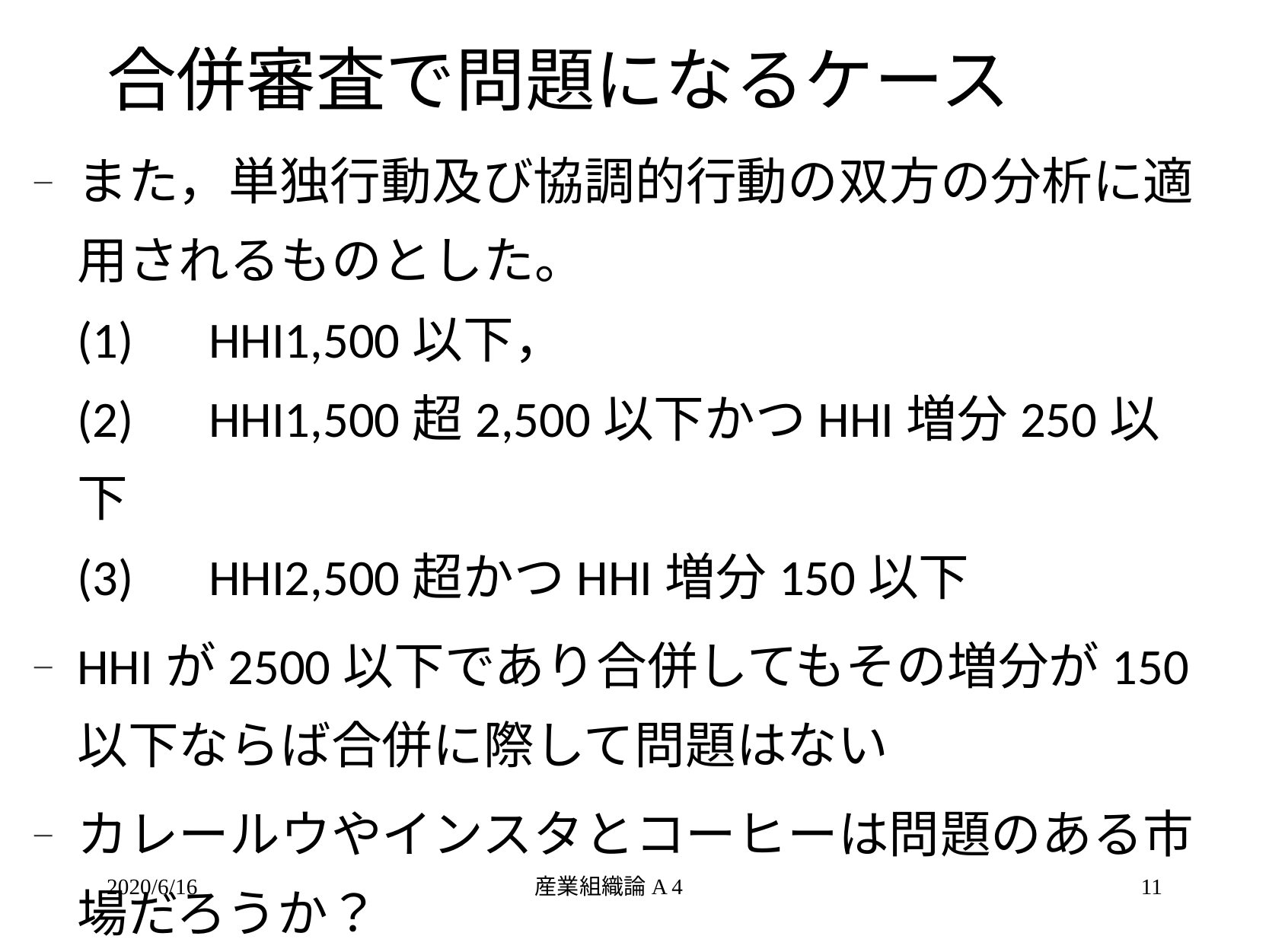

# 合併審査で問題になるケース
また，単独行動及び協調的行動の双方の分析に適用されるものとした。
(1)　HHI1,500以下，
(2)　HHI1,500超2,500以下かつHHI増分250以下
(3)　HHI2,500超かつHHI増分150以下
HHIが2500以下であり合併してもその増分が150以下ならば合併に際して問題はない
カレールウやインスタとコーヒーは問題のある市場だろうか？

2020/6/16
産業組織論A 4
11